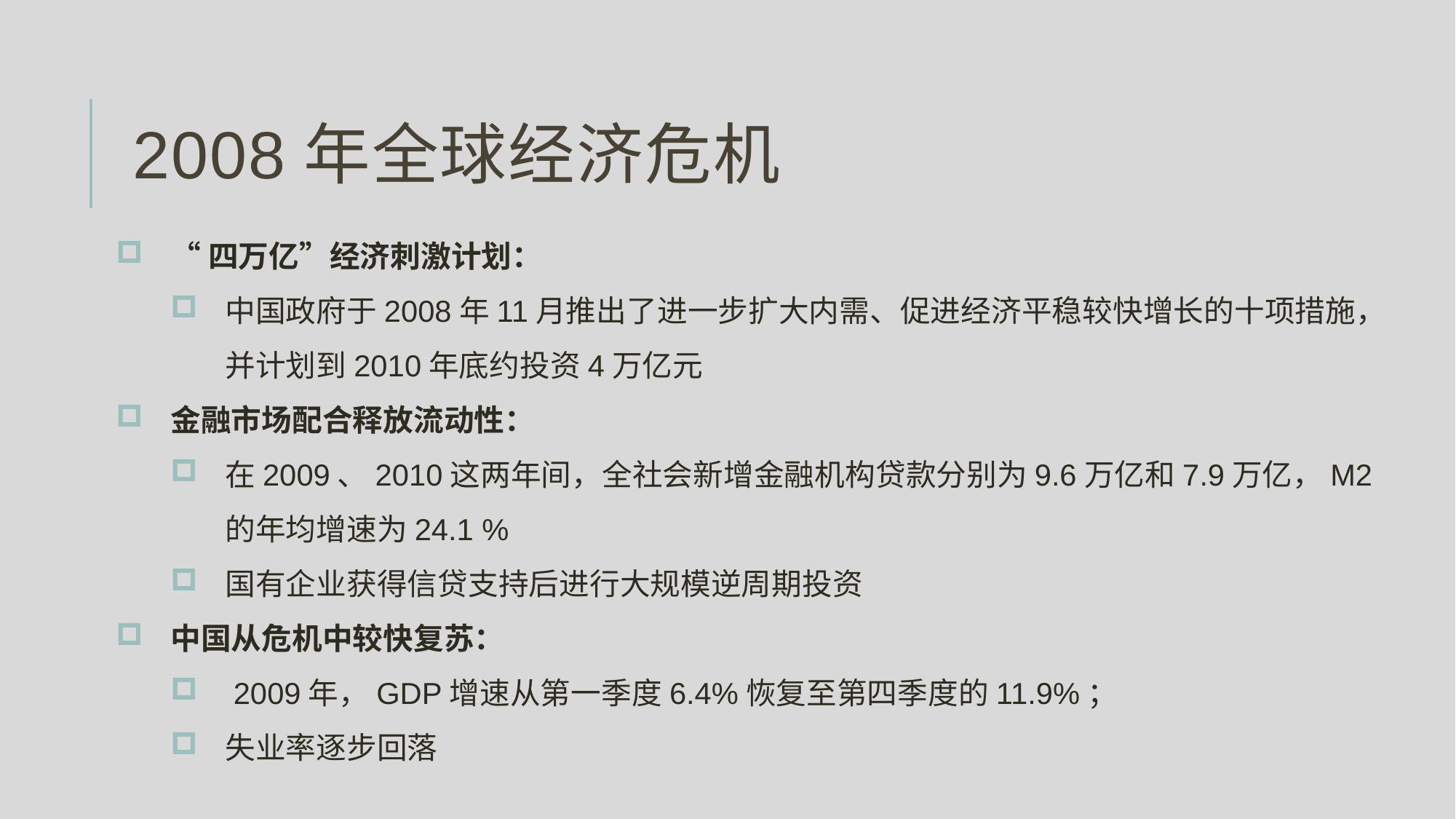

# 2008年全球经济危机
“四万亿”经济刺激计划：
中国政府于2008年11月推出了进一步扩大内需、促进经济平稳较快增长的十项措施，并计划到2010年底约投资4万亿元
金融市场配合释放流动性：
在2009、2010这两年间，全社会新增金融机构贷款分别为9.6万亿和7.9万亿，M2的年均增速为24.1 %
国有企业获得信贷支持后进行大规模逆周期投资
中国从危机中较快复苏：
 2009年，GDP增速从第一季度6.4%恢复至第四季度的11.9%；
失业率逐步回落